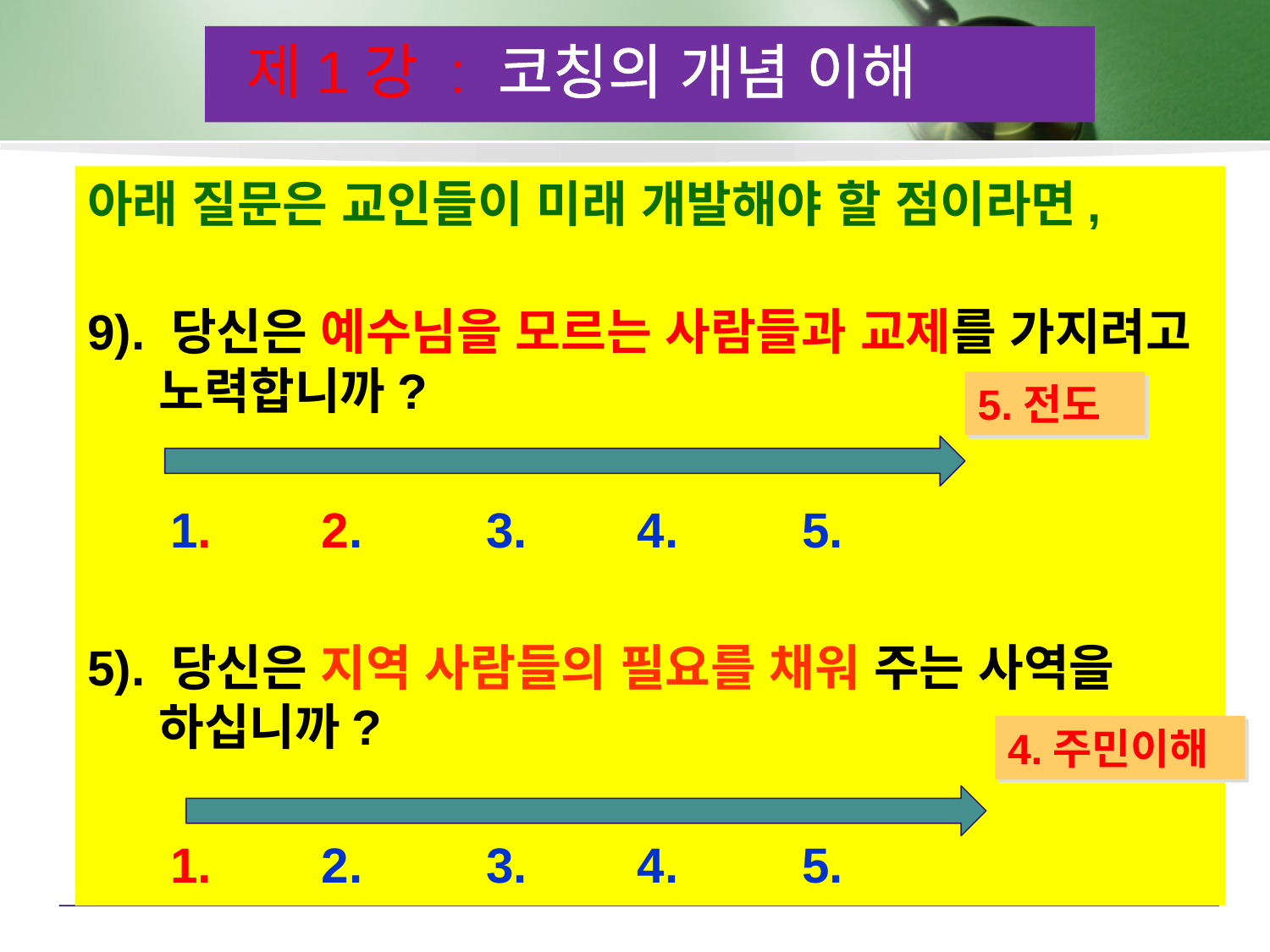

제1강 : 코칭의 개념 이해
아래 질문은 교인들이 미래 개발해야 할 점이라면,

9). 당신은 예수님을 모르는 사람들과 교제를 가지려고 노력합니까?

      1.        2.         3.        4.         5.

5). 당신은 지역 사람들의 필요를 채워 주는 사역을 하십니까?

      1.        2.         3.        4.         5.

5.전도

4.주민이해